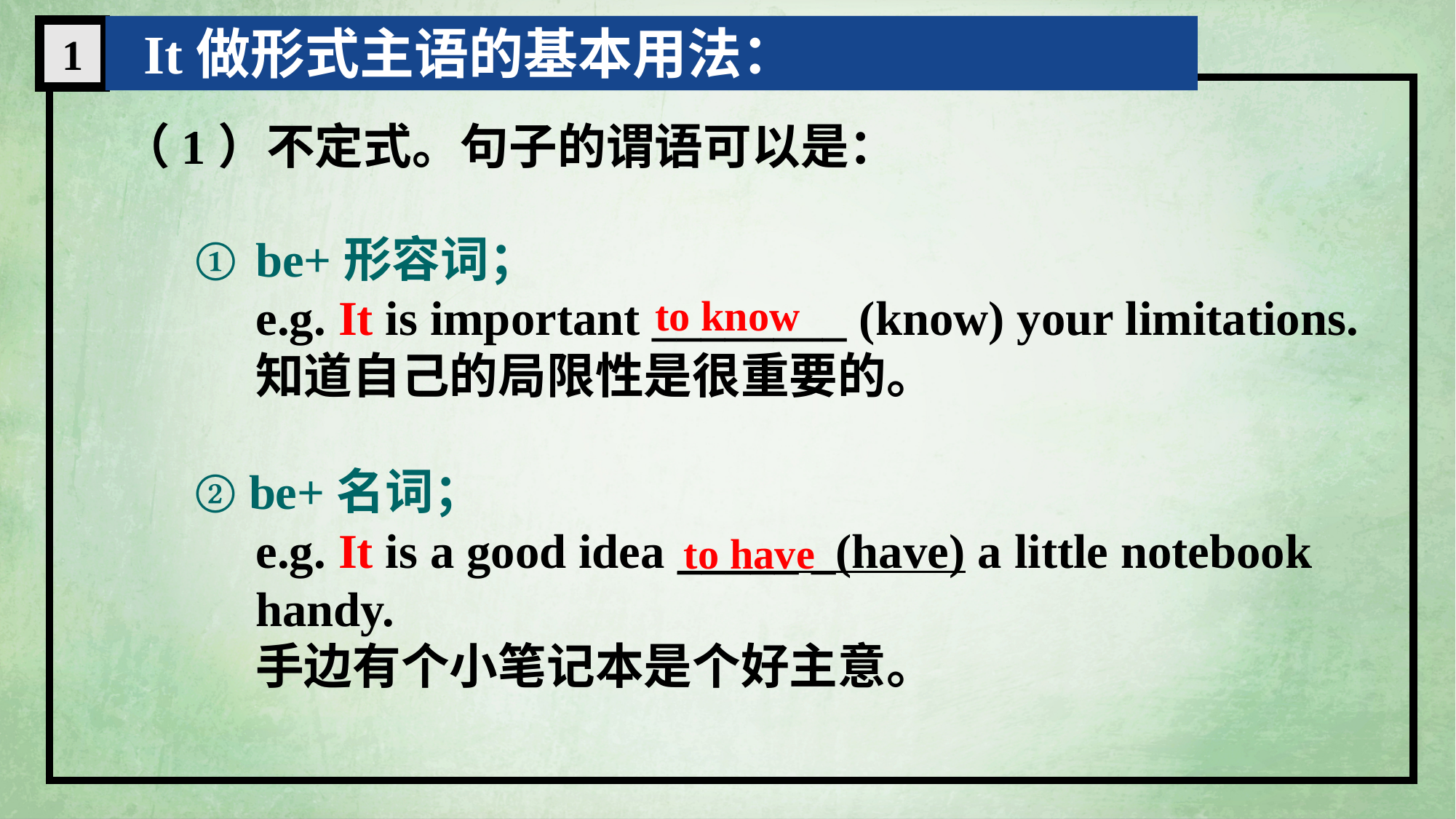

It做形式主语的基本用法：
1

（1）不定式。句子的谓语可以是：

      ① be+形容词；
           e.g. It is important ________ (know) your limitations.
           知道自己的局限性是很重要的。

           ② be+名词；
           e.g. It is a good idea _____ _(have) a little notebook
           handy.
           手边有个小笔记本是个好主意。
to know
to have